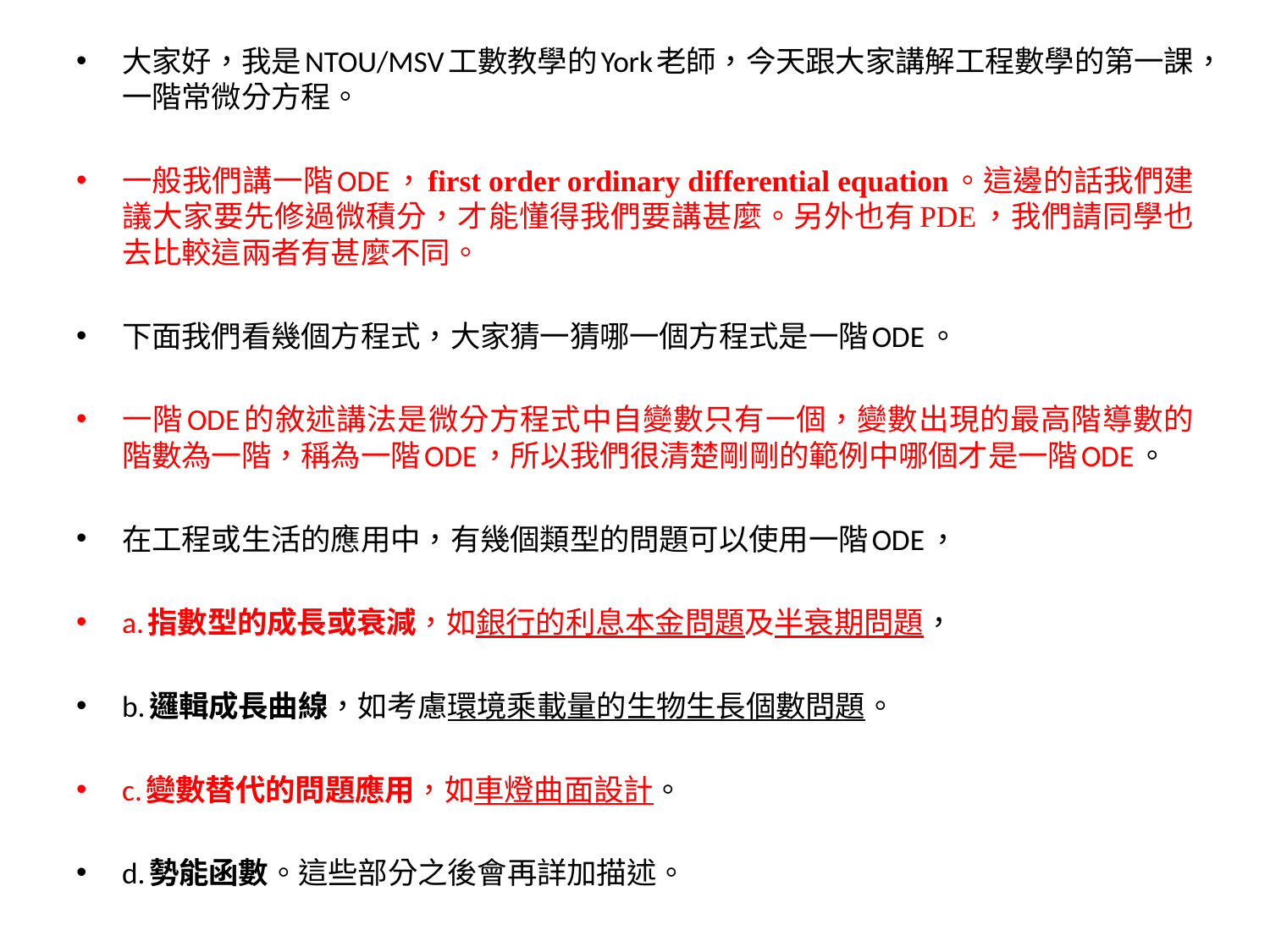

大家好，我是NTOU/MSV工數教學的York老師，今天跟大家講解工程數學的第一課，一階常微分方程。

一般我們講一階ODE，first order ordinary differential equation。這邊的話我們建議大家要先修過微積分，才能懂得我們要講甚麼。另外也有PDE，我們請同學也去比較這兩者有甚麼不同。

下面我們看幾個方程式，大家猜一猜哪一個方程式是一階ODE。

一階ODE的敘述講法是微分方程式中自變數只有一個，變數出現的最高階導數的階數為一階，稱為一階ODE，所以我們很清楚剛剛的範例中哪個才是一階ODE。

在工程或生活的應用中，有幾個類型的問題可以使用一階ODE，

a.指數型的成長或衰減，如銀行的利息本金問題及半衰期問題，

b.邏輯成長曲線，如考慮環境乘載量的生物生長個數問題。

c.變數替代的問題應用，如車燈曲面設計。

d.勢能函數。這些部分之後會再詳加描述。